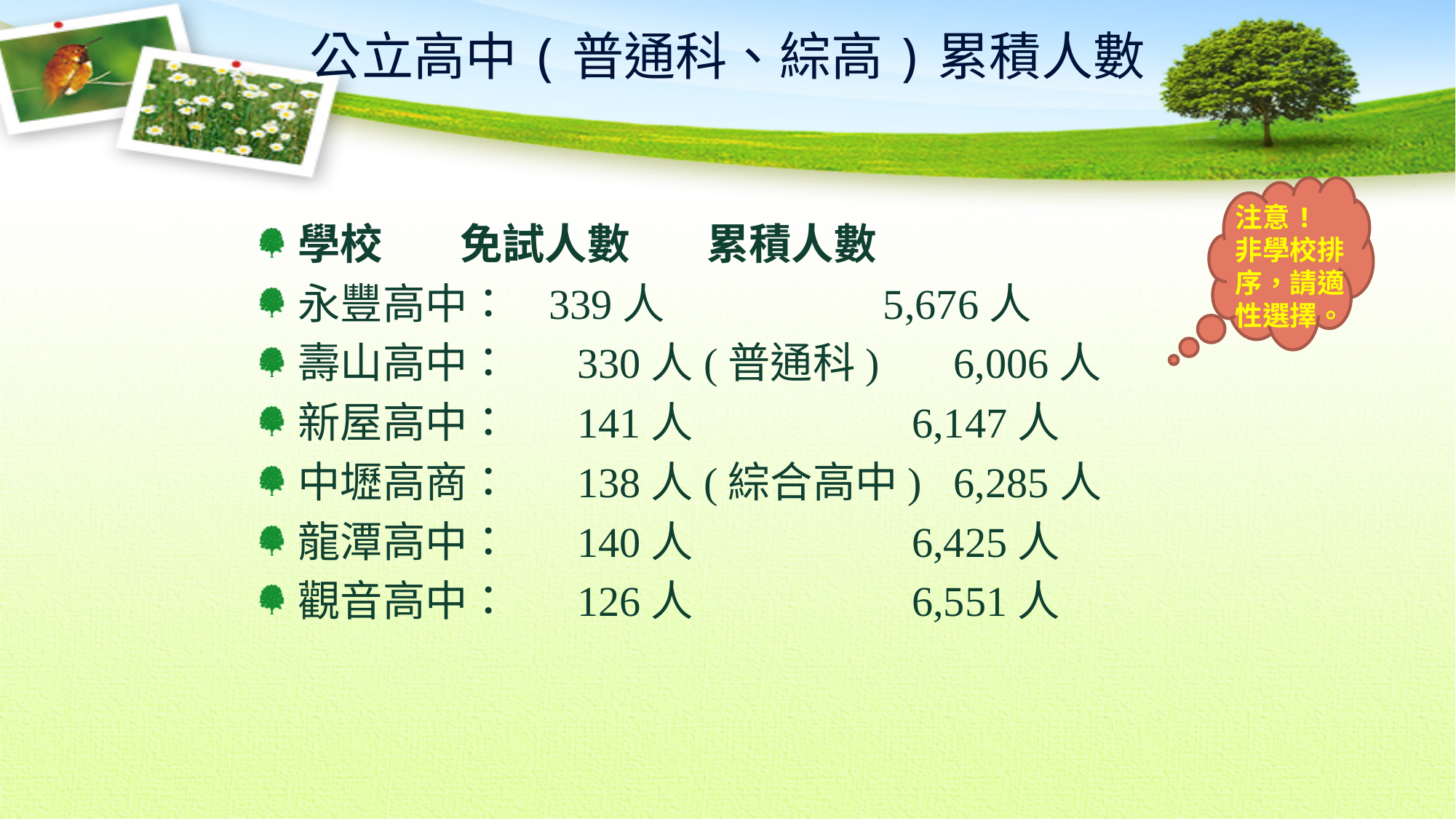

公立高中(普通科、綜高)累積人數

注意!
非學校排序，請適性選擇。
學校        免試人數        累積人數
永豐高中：   339人                      5,676人
壽山高中：      330人(普通科)       6,006人
新屋高中：      141人                      6,147人
中壢高商：      138人(綜合高中)   6,285人
龍潭高中：      140人                      6,425人
觀音高中：      126人                      6,551人